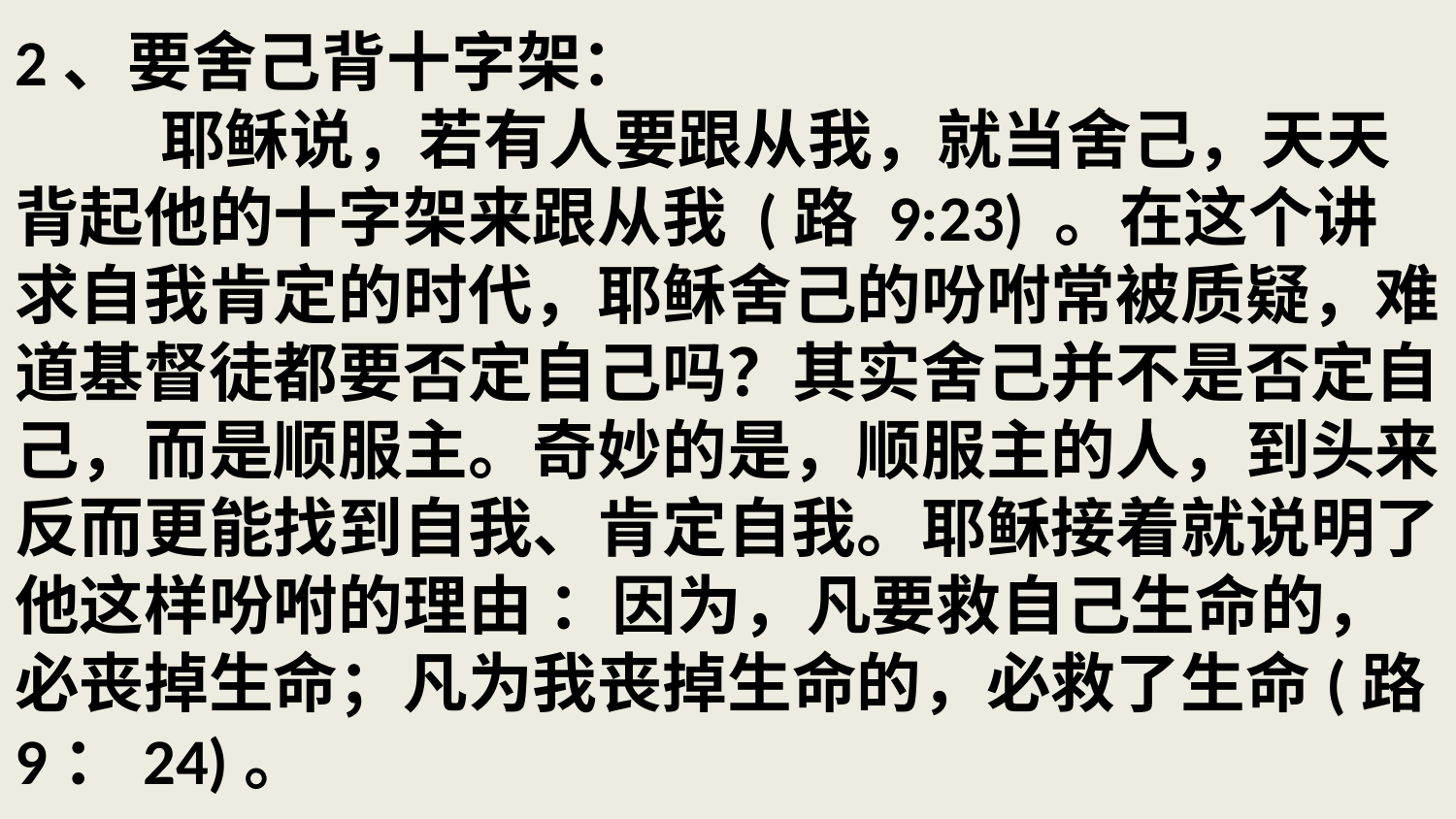

# 2、要舍己背十字架： 耶稣说，若有人要跟从我，就当舍己，天天背起他的十字架来跟从我 (路 9:23) 。在这个讲求自我肯定的时代，耶稣舍己的吩咐常被质疑，难 道基督徒都要否定自己吗？其实舍己并不是否定自己，而是顺服主。奇妙的是，顺服主的人，到头来反而更能找到自我、肯定自我。耶稣接着就说明了他这样吩咐的理由 ：因为，凡要救自己生命的，必丧掉生命；凡为我丧掉生命的，必救了生命(路 9：24)。